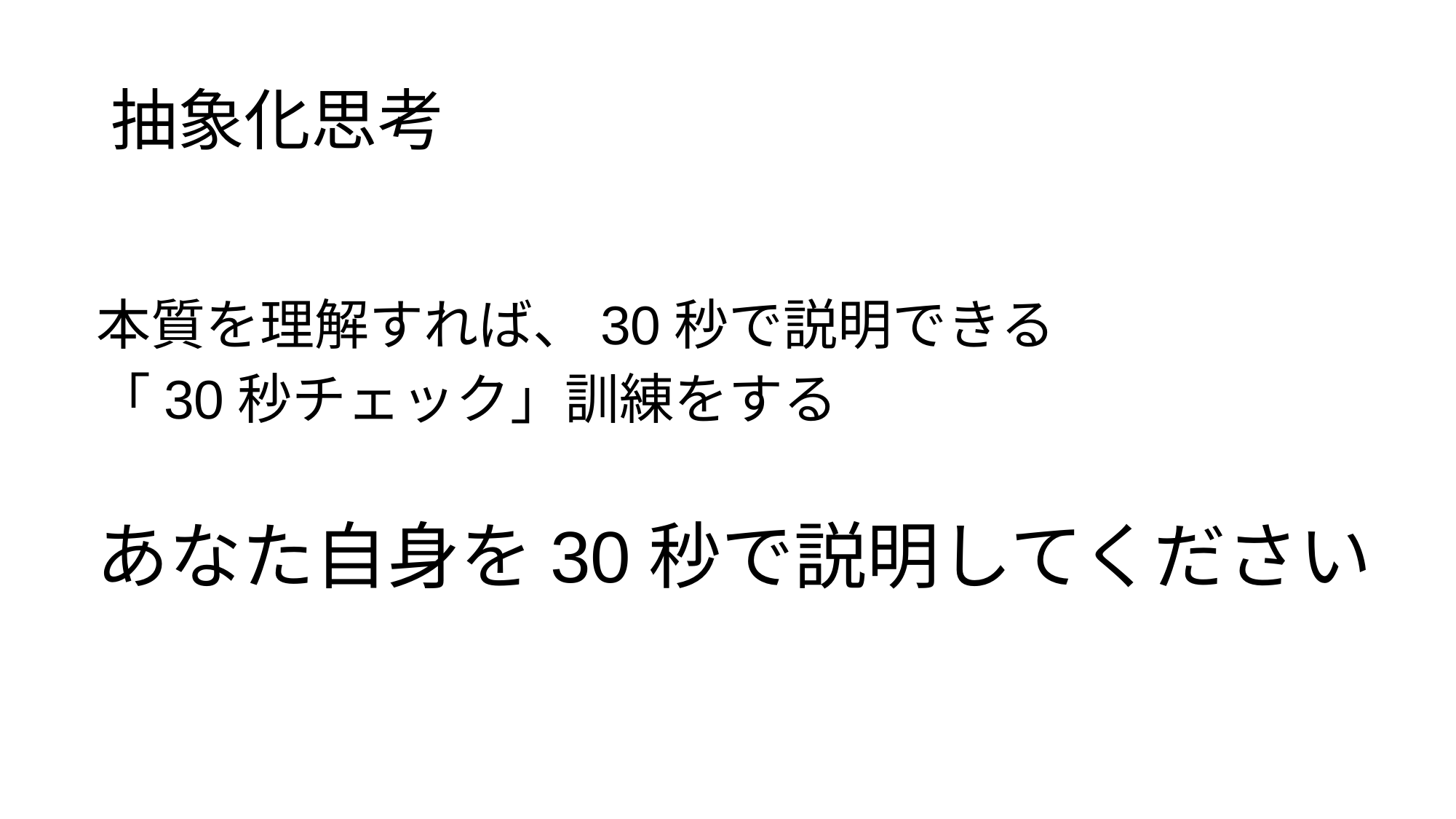

# 抽象化思考

本質を理解すれば、30秒で説明できる
「30秒チェック」訓練をする

あなた自身を30秒で説明してください